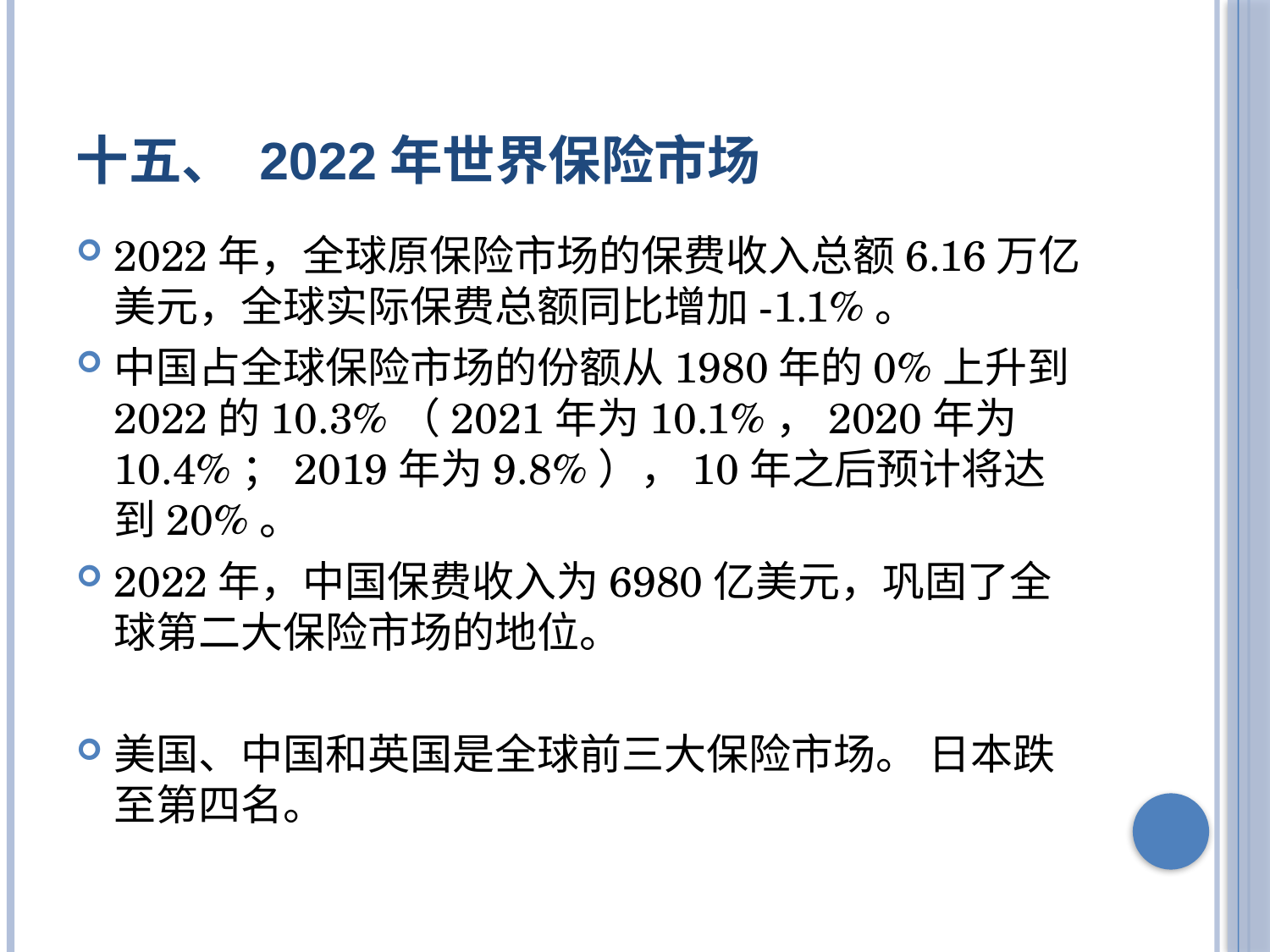

# 十五、 2022年世界保险市场
2022年，全球原保险市场的保费收入总额6.16万亿美元，全球实际保费总额同比增加-1.1%。
中国占全球保险市场的份额从1980年的0%上升到2022的10.3%（2021年为10.1%，2020年为10.4%；2019年为9.8%），10年之后预计将达到20%。
2022年，中国保费收入为6980亿美元，巩固了全球第二大保险市场的地位。

美国、中国和英国是全球前三大保险市场。 日本跌至第四名。